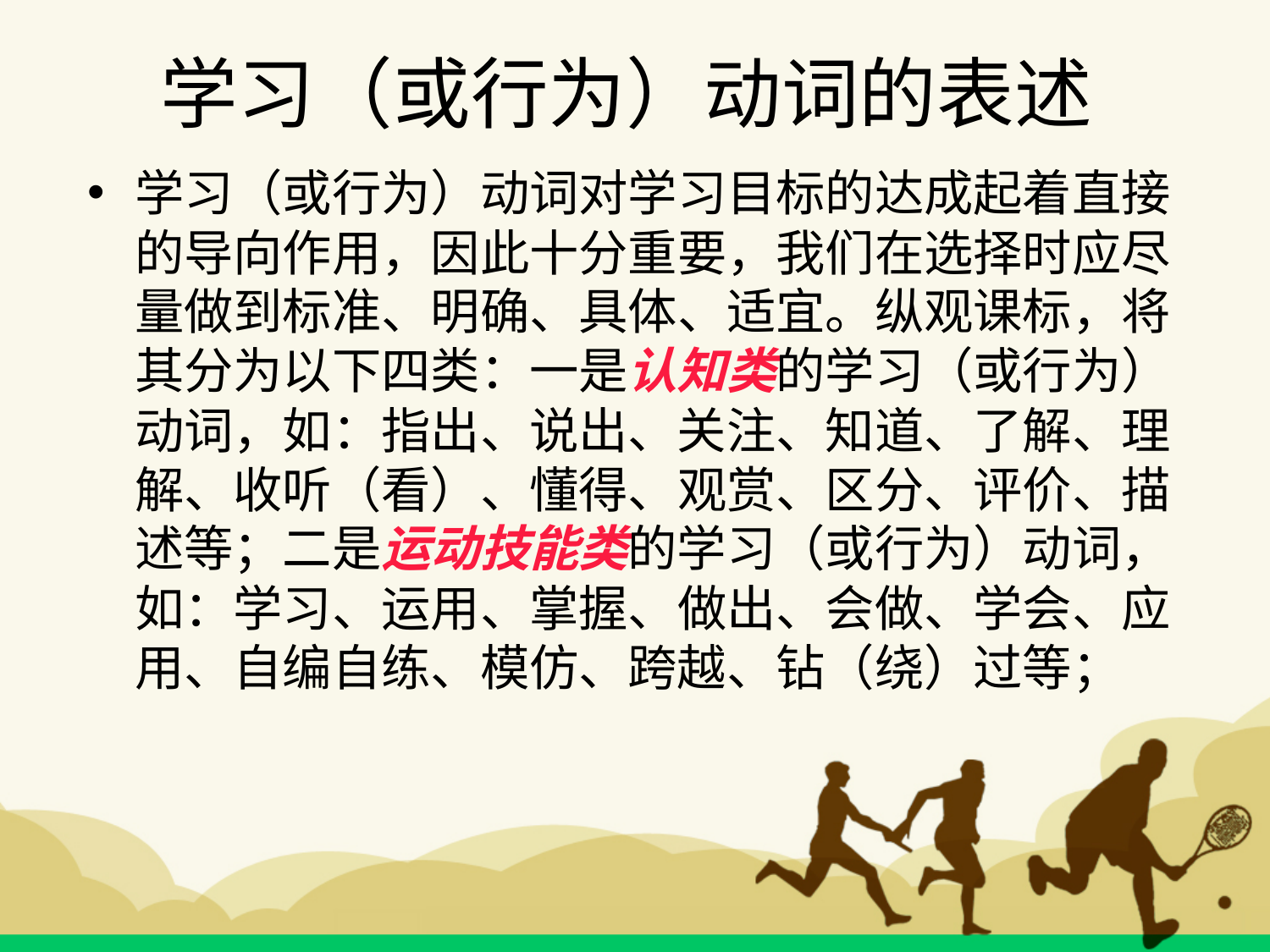

# 学习（或行为）动词的表述
学习（或行为）动词对学习目标的达成起着直接的导向作用，因此十分重要，我们在选择时应尽量做到标准、明确、具体、适宜。纵观课标，将其分为以下四类：一是认知类的学习（或行为）动词，如：指出、说出、关注、知道、了解、理解、收听（看）、懂得、观赏、区分、评价、描述等；二是运动技能类的学习（或行为）动词，如：学习、运用、掌握、做出、会做、学会、应用、自编自练、模仿、跨越、钻（绕）过等；